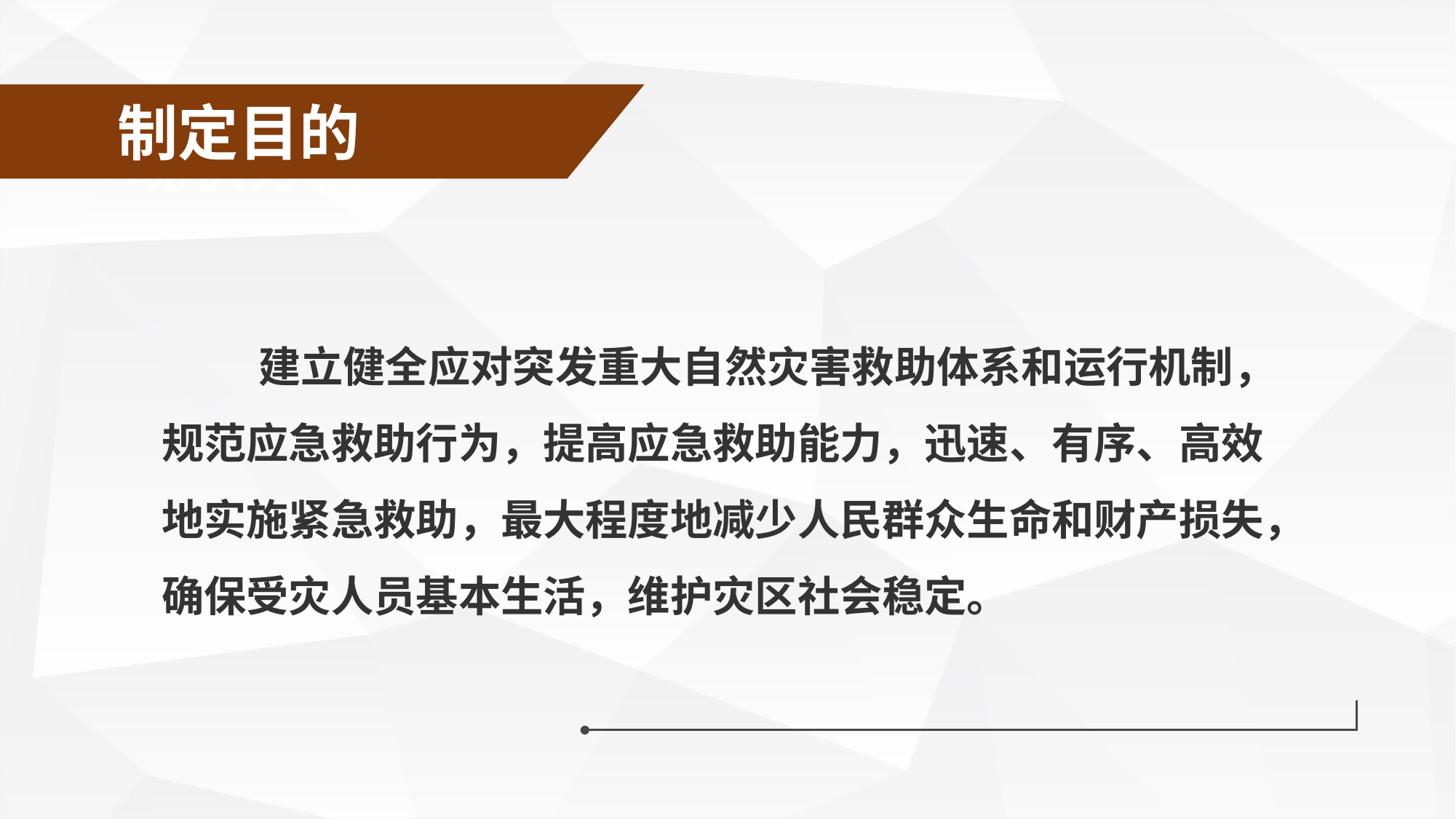

制定目的
现状分析
         建立健全应对突发重大自然灾害救助体系和运行机制，规范应急救助行为，提高应急救助能力，迅速、有序、高效地实施紧急救助，最大程度地减少人民群众生命和财产损失，确保受灾人员基本生活，维护灾区社会稳定。